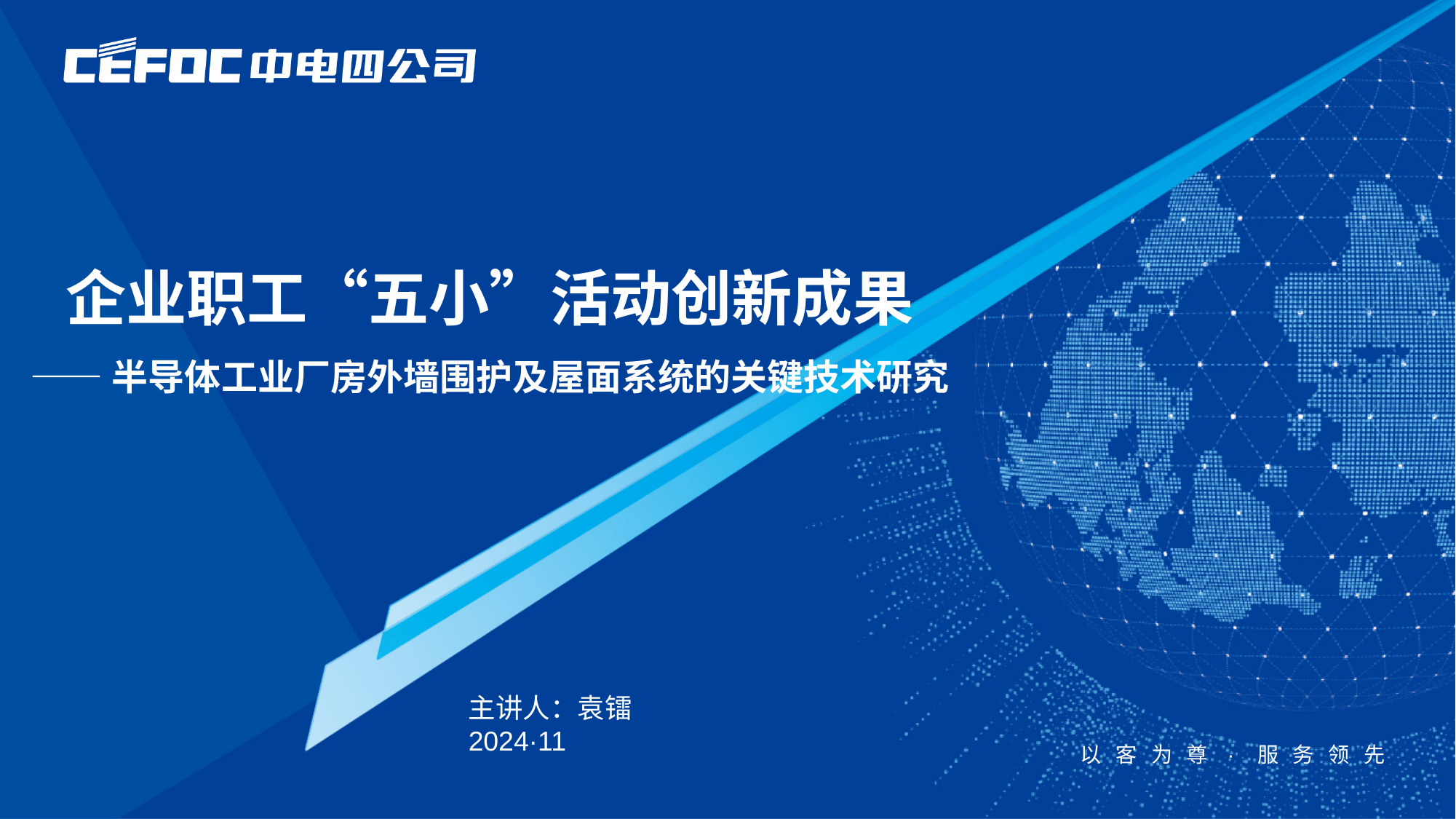

企业职工“五小”活动创新成果
——半导体工业厂房外墙围护及屋面系统的关键技术研究
主讲人：袁镭
2024·11